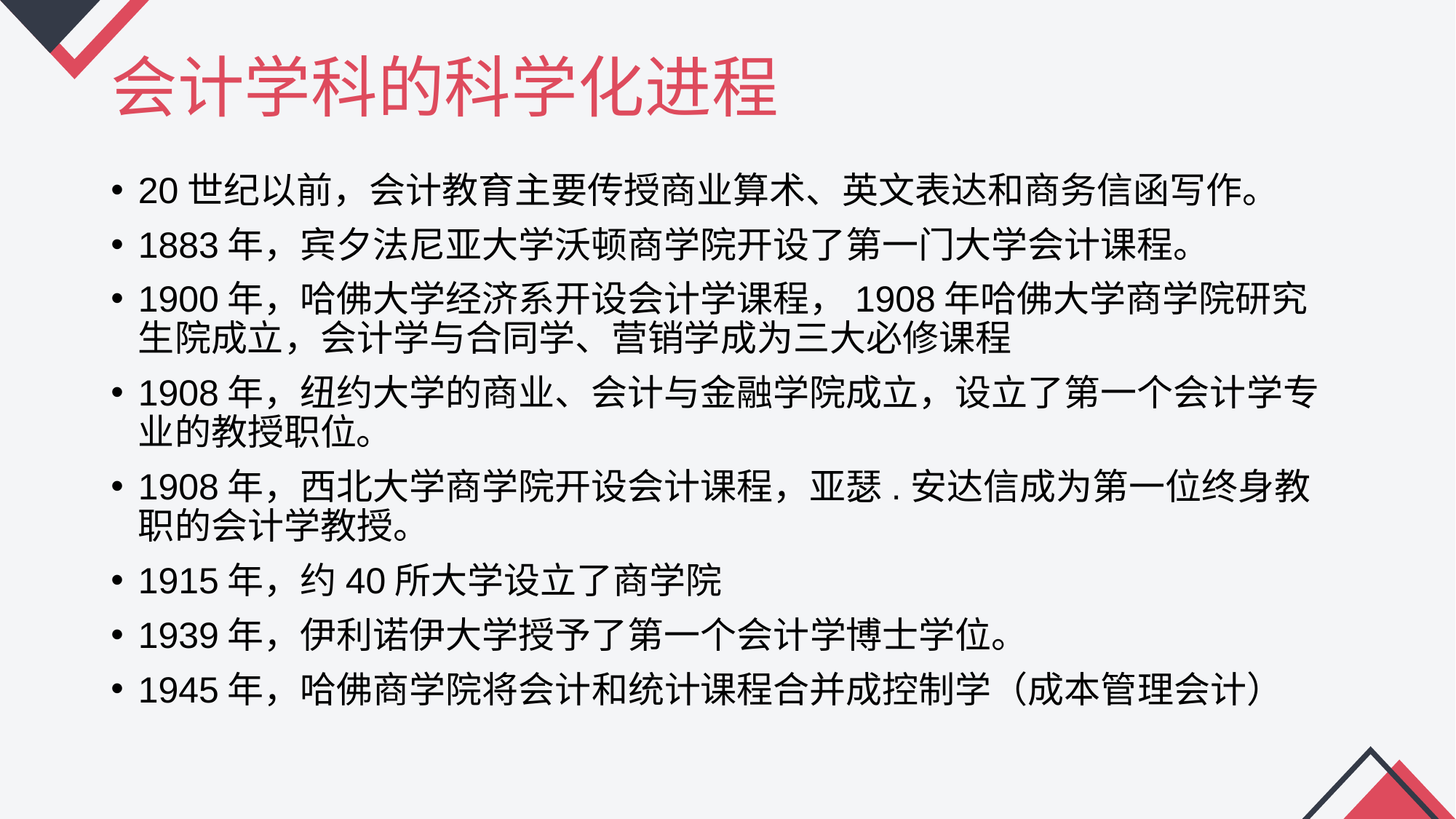

# 会计学科的科学化进程
20世纪以前，会计教育主要传授商业算术、英文表达和商务信函写作。
1883年，宾夕法尼亚大学沃顿商学院开设了第一门大学会计课程。
1900年，哈佛大学经济系开设会计学课程，1908年哈佛大学商学院研究生院成立，会计学与合同学、营销学成为三大必修课程
1908年，纽约大学的商业、会计与金融学院成立，设立了第一个会计学专业的教授职位。
1908年，西北大学商学院开设会计课程，亚瑟.安达信成为第一位终身教职的会计学教授。
1915年，约40所大学设立了商学院
1939年，伊利诺伊大学授予了第一个会计学博士学位。
1945年，哈佛商学院将会计和统计课程合并成控制学（成本管理会计）